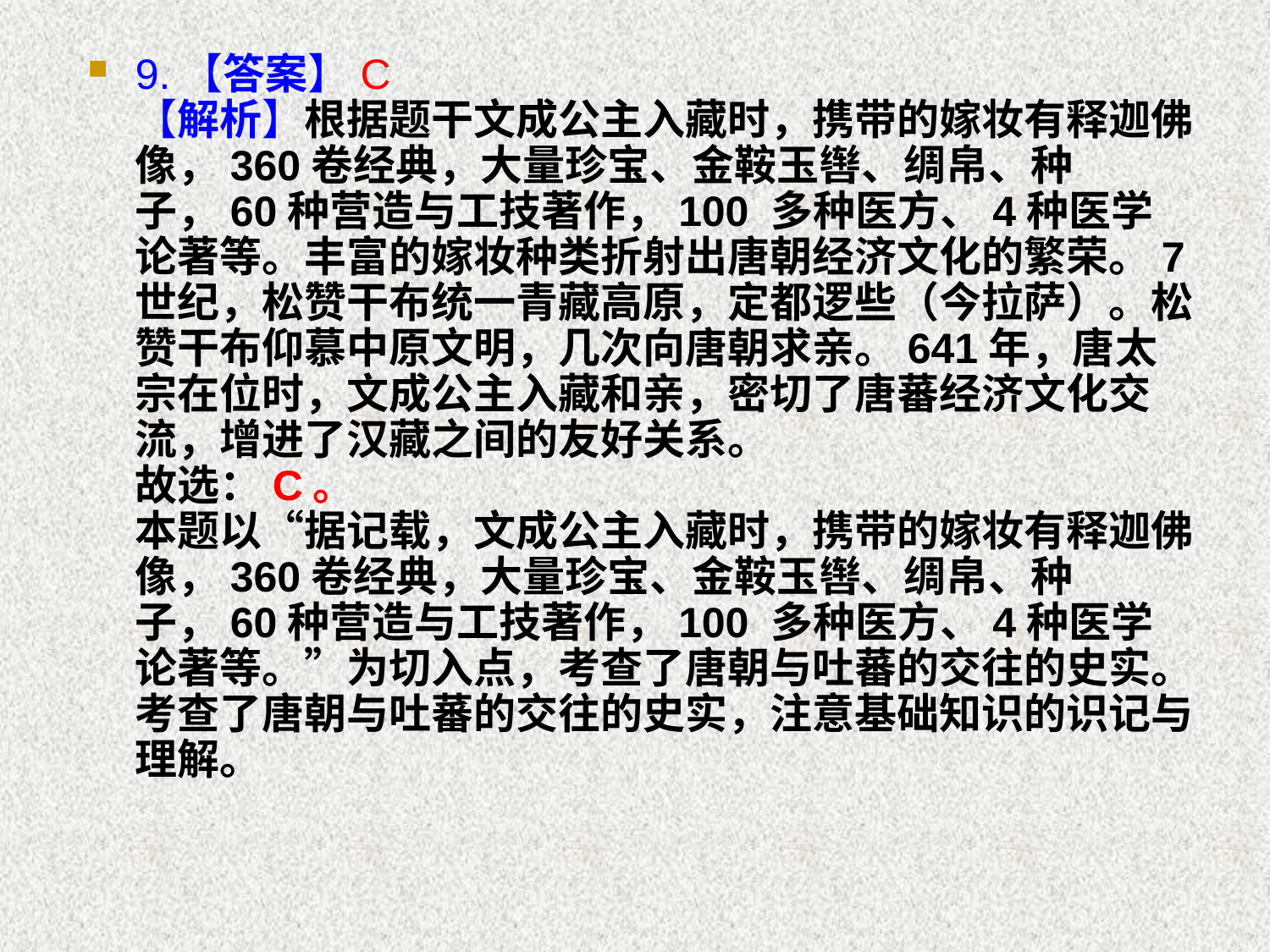

#
9.【答案】C
【解析】根据题干文成公主入藏时，携带的嫁妆有释迦佛像，360卷经典，大量珍宝、金鞍玉辔、绸帛、种子，60种营造与工技著作，100 多种医方、4种医学论著等。丰富的嫁妆种类折射出唐朝经济文化的繁荣。7世纪，松赞干布统一青藏高原，定都逻些（今拉萨）。松赞干布仰慕中原文明，几次向唐朝求亲。641年，唐太宗在位时，文成公主入藏和亲，密切了唐蕃经济文化交流，增进了汉藏之间的友好关系。
故选：C。
本题以“据记载，文成公主入藏时，携带的嫁妆有释迦佛像，360卷经典，大量珍宝、金鞍玉辔、绸帛、种子，60种营造与工技著作，100 多种医方、4种医学论著等。”为切入点，考查了唐朝与吐蕃的交往的史实。
考查了唐朝与吐蕃的交往的史实，注意基础知识的识记与理解。